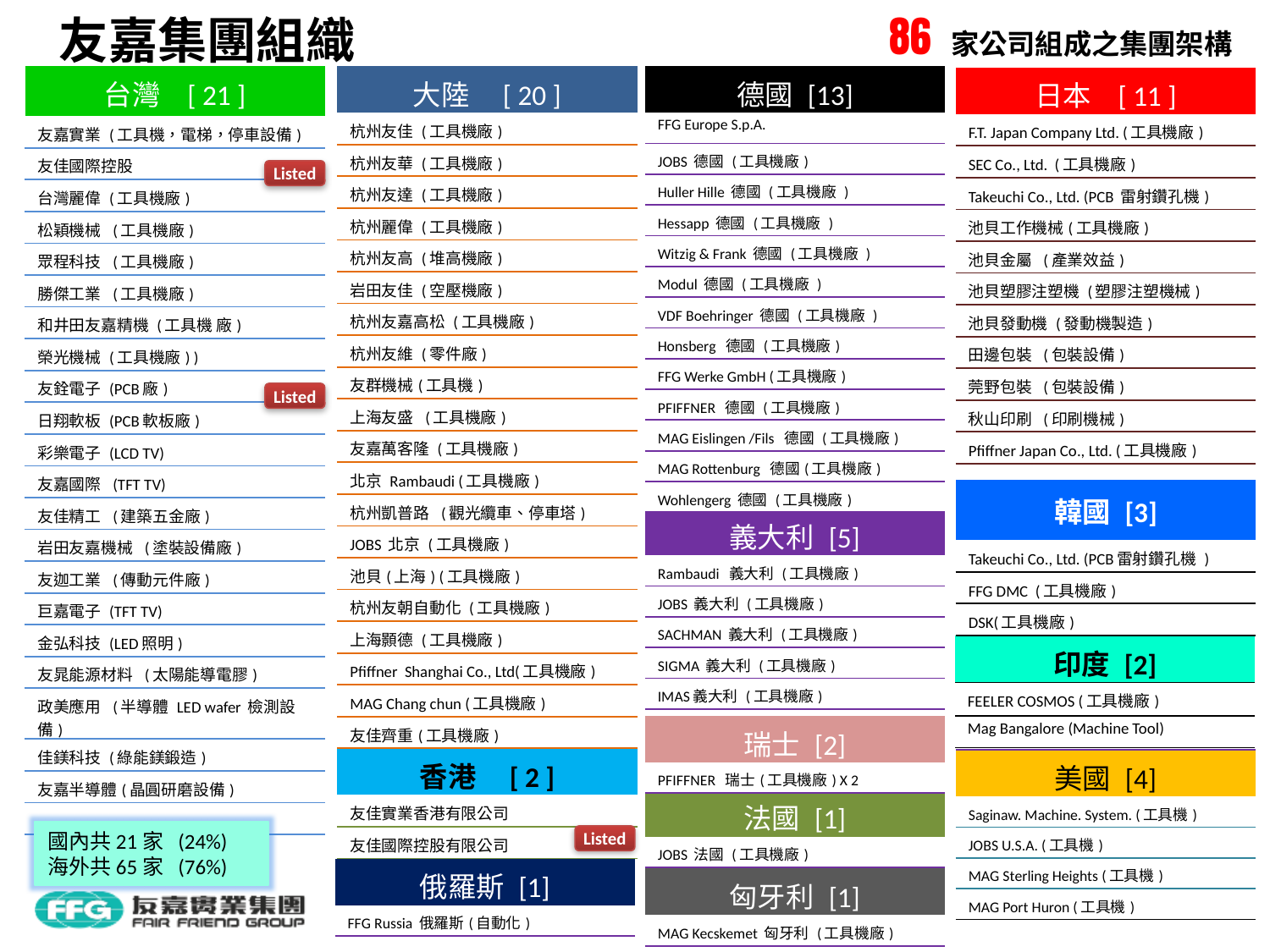

友嘉集團組織
86 家公司組成之集團架構
| 台灣 [ 21 ] |
| --- |
| 友嘉實業 (工具機，電梯，停車設備) |
| 友佳國際控股 |
| 台灣麗偉 (工具機廠) |
| 松穎機械 (工具機廠) |
| 眾程科技 (工具機廠) |
| 勝傑工業 (工具機廠) |
| 和井田友嘉精機 (工具機 廠) |
| 榮光機械 (工具機廠) ) |
| 友銓電子 (PCB廠) |
| 日翔軟板 (PCB軟板廠) |
| 彩樂電子 (LCD TV) |
| 友嘉國際 (TFT TV) |
| 友佳精工 (建築五金廠) |
| 岩田友嘉機械 (塗裝設備廠) |
| 友迦工業 (傳動元件廠) |
| 巨嘉電子 (TFT TV) |
| 金弘科技 (LED照明) |
| 友晁能源材料 (太陽能導電膠) |
| 政美應用 (半導體 LED wafer 檢測設備) |
| 佳鎂科技 (綠能鎂鍛造) |
| 友嘉半導體(晶圓研磨設備) |
|  |
| 大陸 [ 20 ] |
| --- |
| 杭州友佳 (工具機廠) |
| 杭州友華 (工具機廠) |
| 杭州友達 (工具機廠) |
| 杭州麗偉 (工具機廠) |
| 杭州友高 (堆高機廠) |
| 岩田友佳 (空壓機廠) |
| 杭州友嘉高松 (工具機廠) |
| 杭州友維 (零件廠) |
| 友群機械(工具機) |
| 上海友盛 (工具機廠) |
| 友嘉萬客隆 (工具機廠) |
| 北京 Rambaudi (工具機廠) |
| 杭州凱普路 (觀光纜車、停車塔) |
| JOBS 北京 (工具機廠) |
| 池貝(上海) (工具機廠) |
| 杭州友朝自動化 (工具機廠) |
| 上海顥德 (工具機廠) |
| Pfiffner Shanghai Co., Ltd(工具機廠) |
| MAG Chang chun (工具機廠) |
| 友佳齊重(工具機廠) |
| 香港 [ 2 ] |
| 友佳實業香港有限公司 |
| 友佳國際控股有限公司 |
| 德國 [13] |
| --- |
| FFG Europe S.p.A. |
| JOBS 德國 (工具機廠) |
| Huller Hille 德國 (工具機廠 ) |
| Hessapp 德國 (工具機廠 ) |
| Witzig & Frank 德國 (工具機廠 ) |
| Modul 德國 (工具機廠 ) |
| VDF Boehringer 德國 (工具機廠 ) |
| Honsberg 德國 (工具機廠) |
| FFG Werke GmbH (工具機廠) |
| PFIFFNER 德國 (工具機廠) |
| MAG Eislingen /Fils 德國 (工具機廠) |
| MAG Rottenburg 德國(工具機廠) |
| Wohlengerg 德國 (工具機廠) |
| 日本 [ 11 ] |
| --- |
| F.T. Japan Company Ltd. (工具機廠) |
| SEC Co., Ltd. (工具機廠) |
| Takeuchi Co., Ltd. (PCB 雷射鑽孔機) |
| 池貝工作機械(工具機廠) |
| 池貝金屬 (產業效益) |
| 池貝塑膠注塑機 (塑膠注塑機械) |
| 池貝發動機 (發動機製造) |
| 田邊包裝 (包裝設備) |
| 莞野包裝 (包裝設備) |
| 秋山印刷 (印刷機械) |
| Pfiffner Japan Co., Ltd. (工具機廠) |
|  |
|  |
Listed
上市
Listed
上櫃
| 韓國 [3] |
| --- |
| Takeuchi Co., Ltd. (PCB雷射鑽孔機 ) |
| FFG DMC (工具機廠) |
| DSK(工具機廠) |
| 義大利 [5] |
| --- |
| Rambaudi 義大利 (工具機廠) |
| JOBS 義大利 (工具機廠) |
| SACHMAN 義大利 (工具機廠) |
| SIGMA 義大利 (工具機廠) |
| IMAS義大利 (工具機廠) |
| 印度 [2] |
| --- |
| FEELER COSMOS (工具機廠) |
| Mag Bangalore (Machine Tool) |
| 瑞士 [2] |
| --- |
| PFIFFNER 瑞士(工具機廠) X 2 |
| 美國 [4] |
| --- |
| Saginaw. Machine. System. (工具機) |
| JOBS U.S.A. (工具機) |
| MAG Sterling Heights (工具機) |
| MAG Port Huron (工具機) |
| 法國 [1] |
| --- |
| JOBS 法國 (工具機廠) |
國內共21家  (24%)
海外共65家  (76%)
Listed
| 俄羅斯 [1] |
| --- |
| FFG Russia 俄羅斯(自動化) |
| 匈牙利 [1] |
| --- |
| MAG Kecskemet 匈牙利 (工具機廠) |